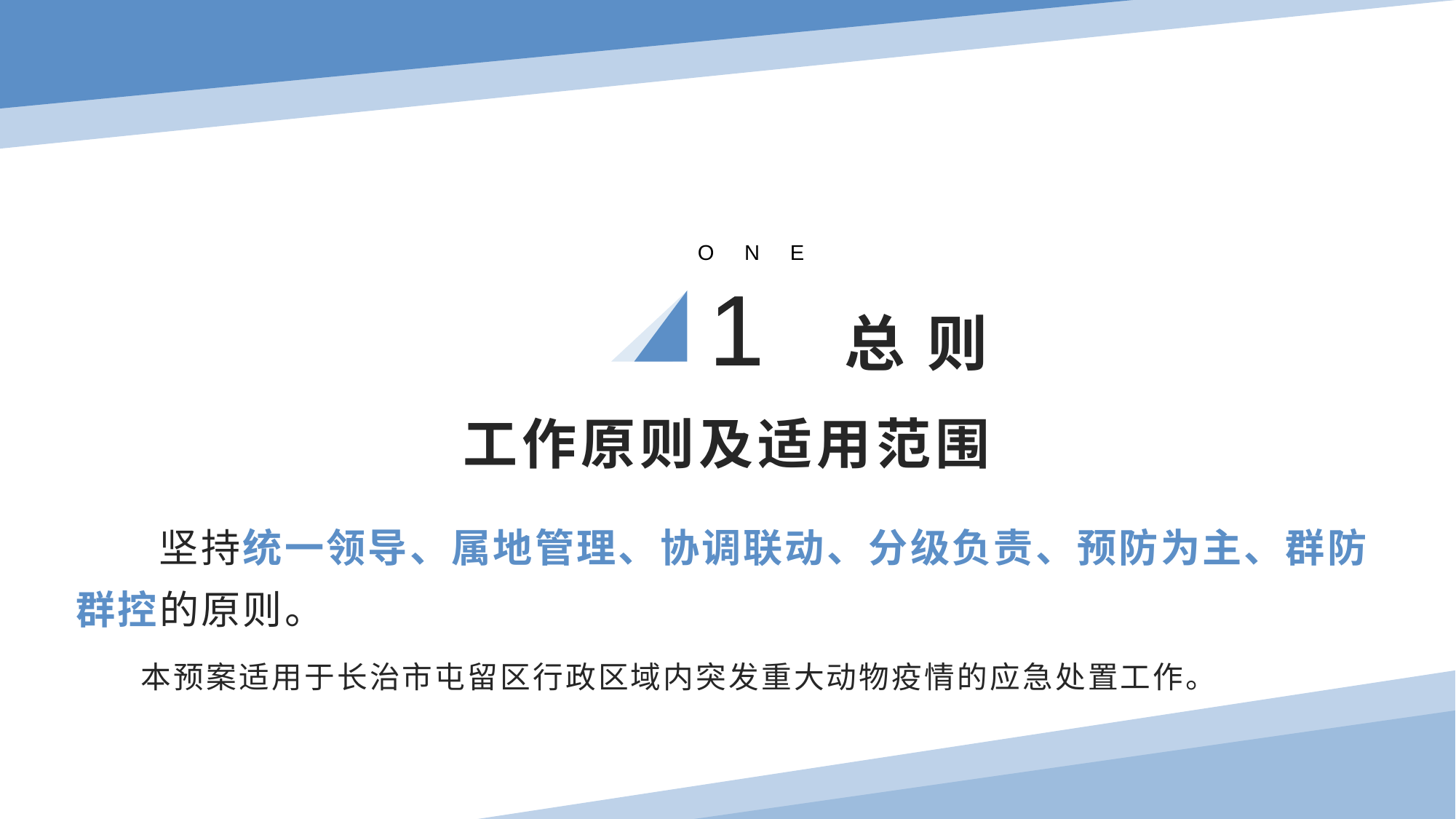

ONE
1  总 则
1
# 工作原则及适用范围
坚持统一领导、属地管理、协调联动、分级负责、预防为主、群防群控的原则。
本预案适用于长治市屯留区行政区域内突发重大动物疫情的应急处置工作。